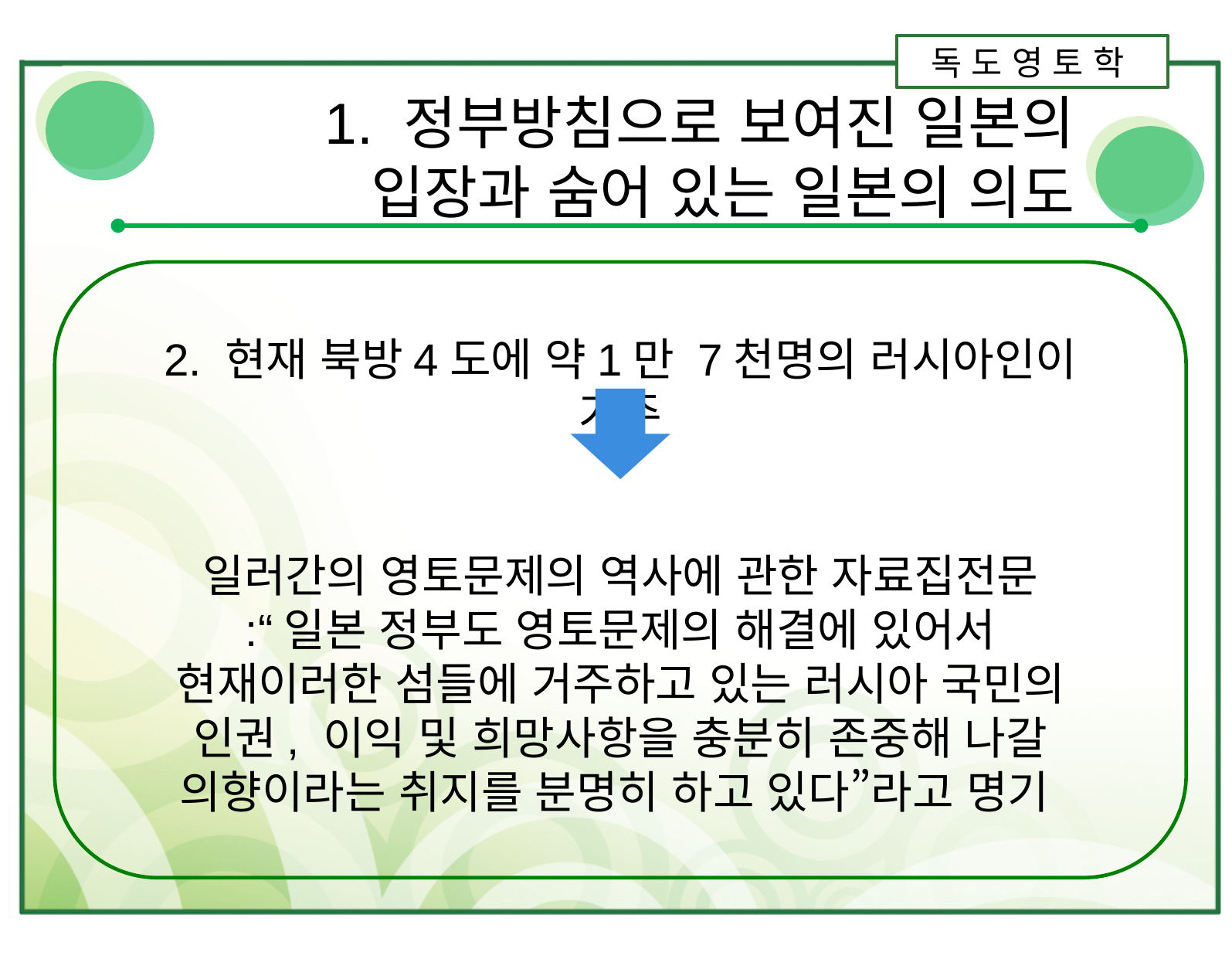

독 도 영 토 학

1. 정부방침으로 보여진 일본의 입장과 숨어 있는 일본의 의도

2. 현재 북방4도에 약1만 7천명의 러시아인이 거주

일러간의 영토문제의 역사에 관한 자료집전문
:“일본 정부도 영토문제의 해결에 있어서 현재이러한 섬들에 거주하고 있는 러시아 국민의 인권, 이익 및 희망사항을 충분히 존중해 나갈 의향이라는 취지를 분명히 하고 있다”라고 명기